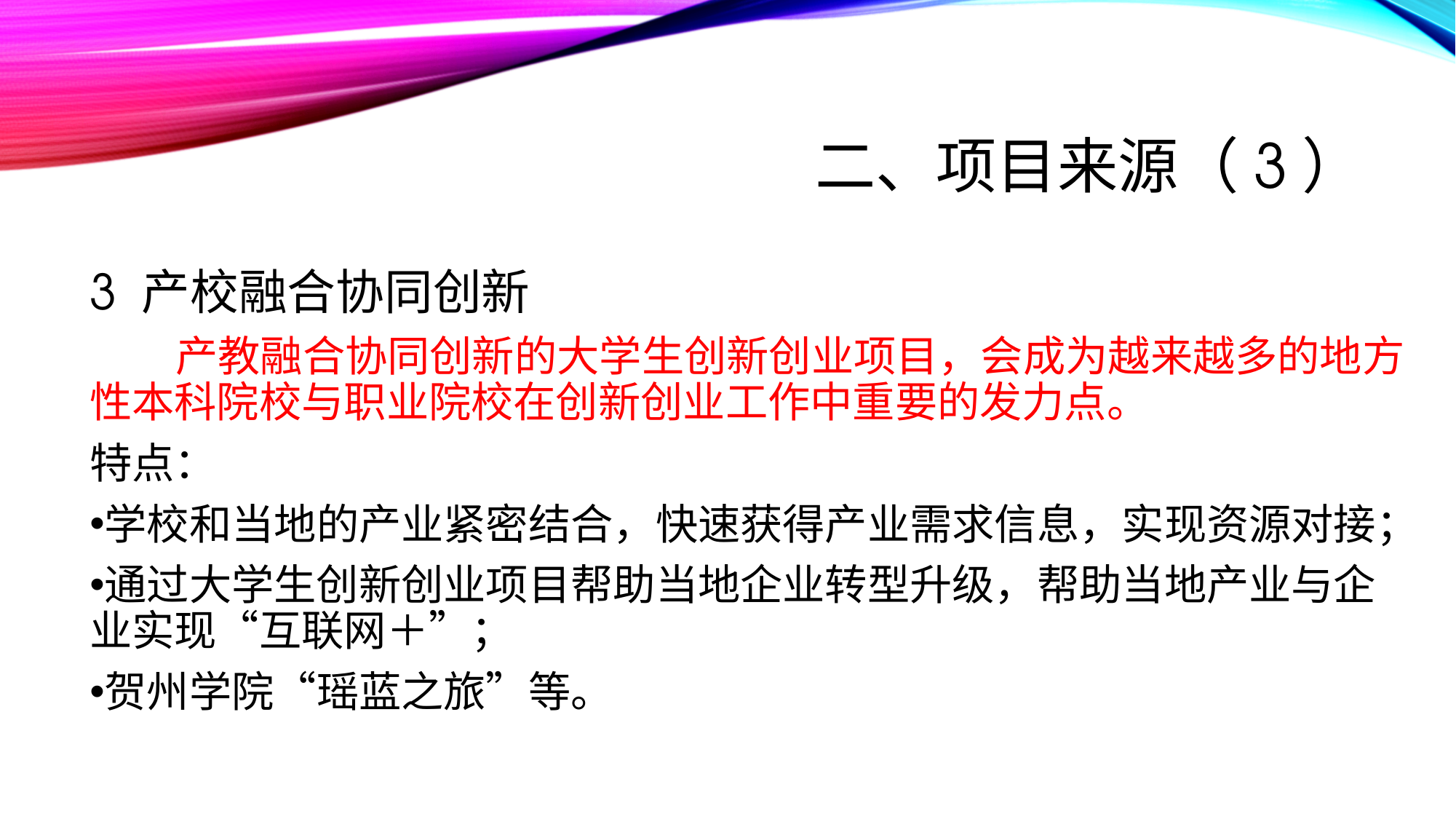

# 二、项目来源（3）
3 产校融合协同创新
        产教融合协同创新的大学生创新创业项目，会成为越来越多的地方性本科院校与职业院校在创新创业工作中重要的发力点。
特点：
学校和当地的产业紧密结合，快速获得产业需求信息，实现资源对接；
通过大学生创新创业项目帮助当地企业转型升级，帮助当地产业与企业实现“互联网＋”；
贺州学院“瑶蓝之旅”等。